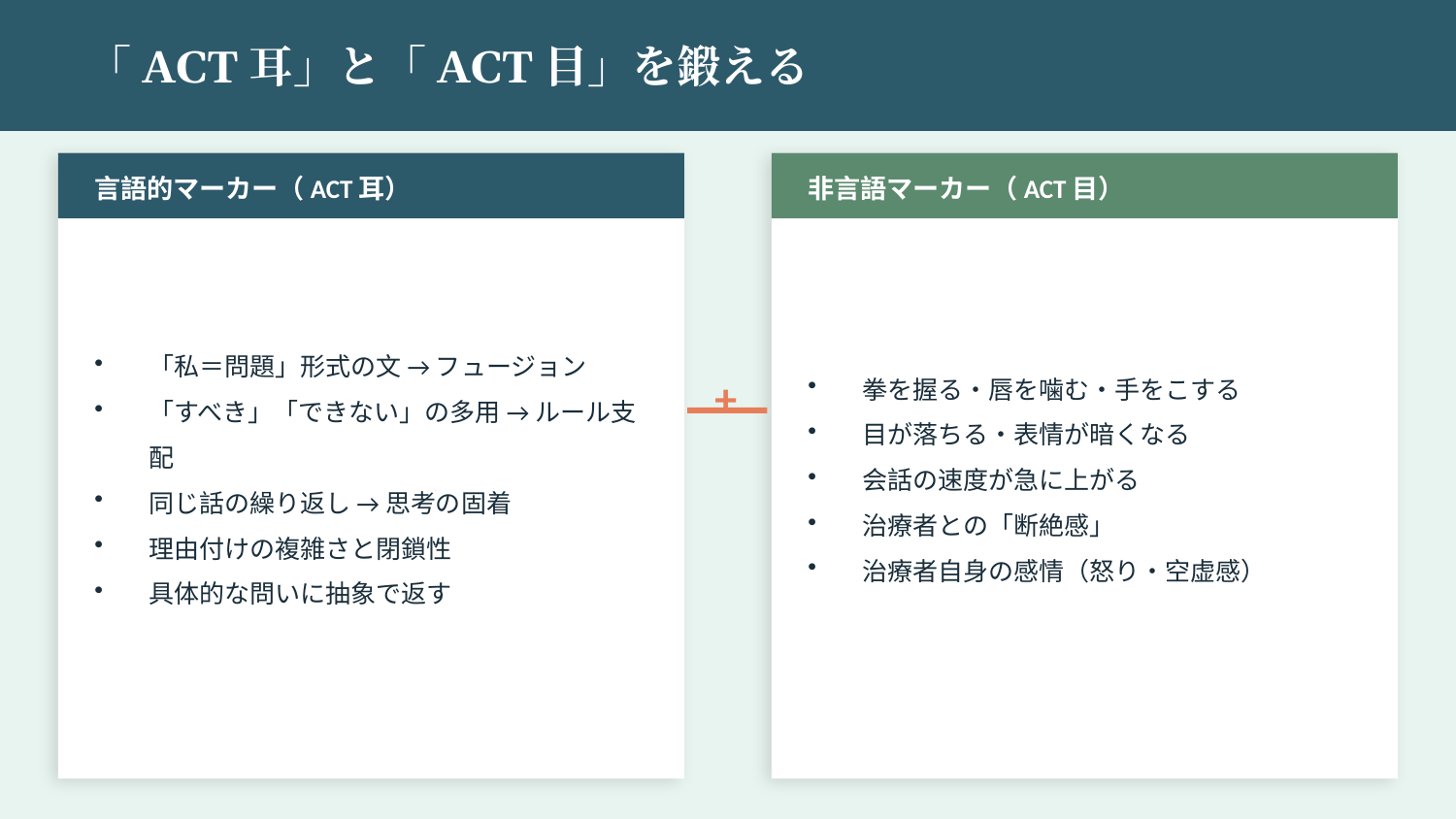

「ACT耳」と「ACT目」を鍛える

言語的マーカー（ACT耳）
非言語マーカー（ACT目）
「私＝問題」形式の文 → フュージョン
「すべき」「できない」の多用 → ルール支配
同じ話の繰り返し → 思考の固着
理由付けの複雑さと閉鎖性
具体的な問いに抽象で返す

拳を握る・唇を噛む・手をこする
目が落ちる・表情が暗くなる
会話の速度が急に上がる
治療者との「断絶感」
治療者自身の感情（怒り・空虚感）

+